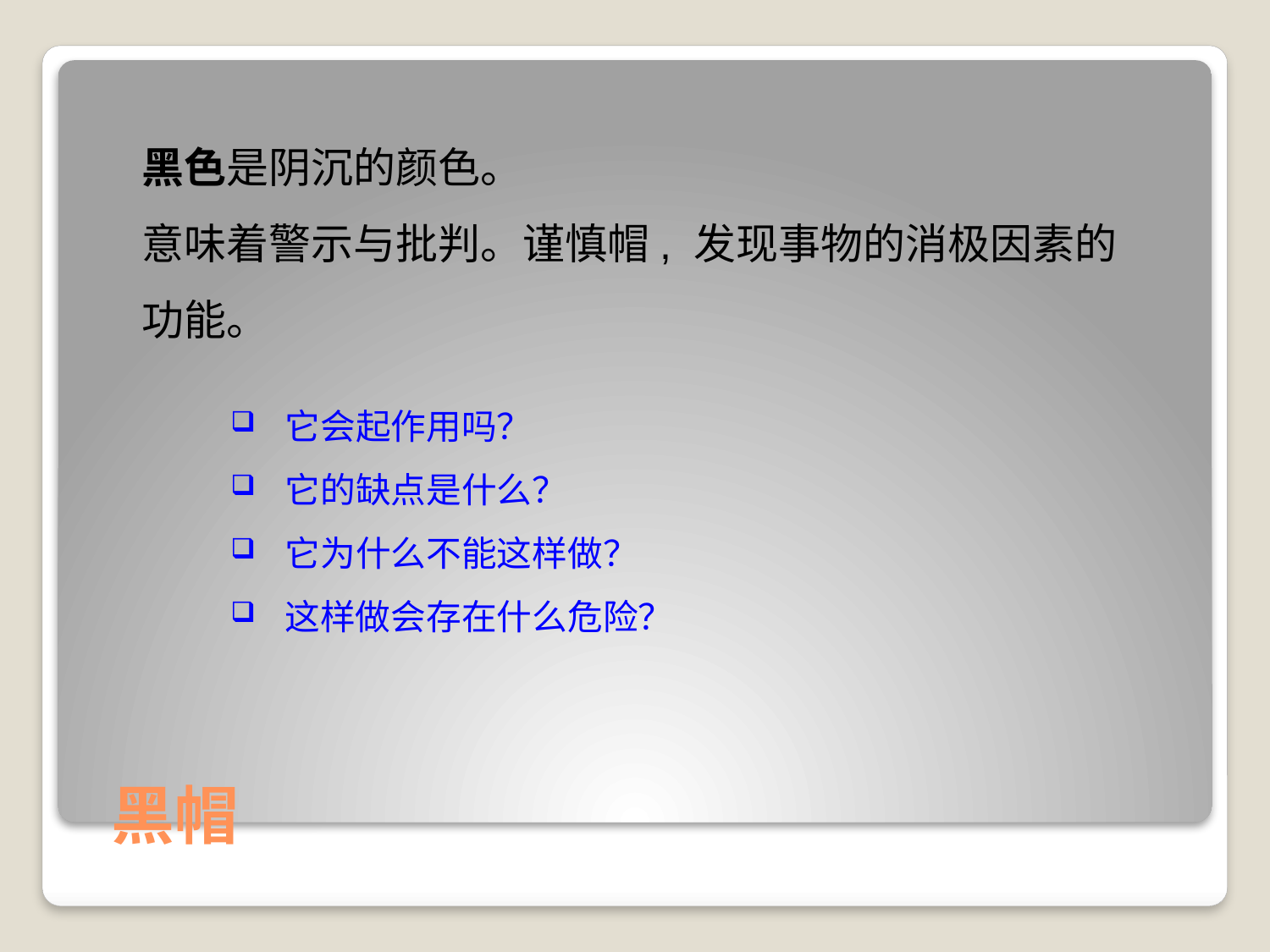

黑色是阴沉的颜色。
意味着警示与批判。谨慎帽, 发现事物的消极因素的功能。
  它会起作用吗？
  它的缺点是什么？
  它为什么不能这样做？
  这样做会存在什么危险？
# 黑帽